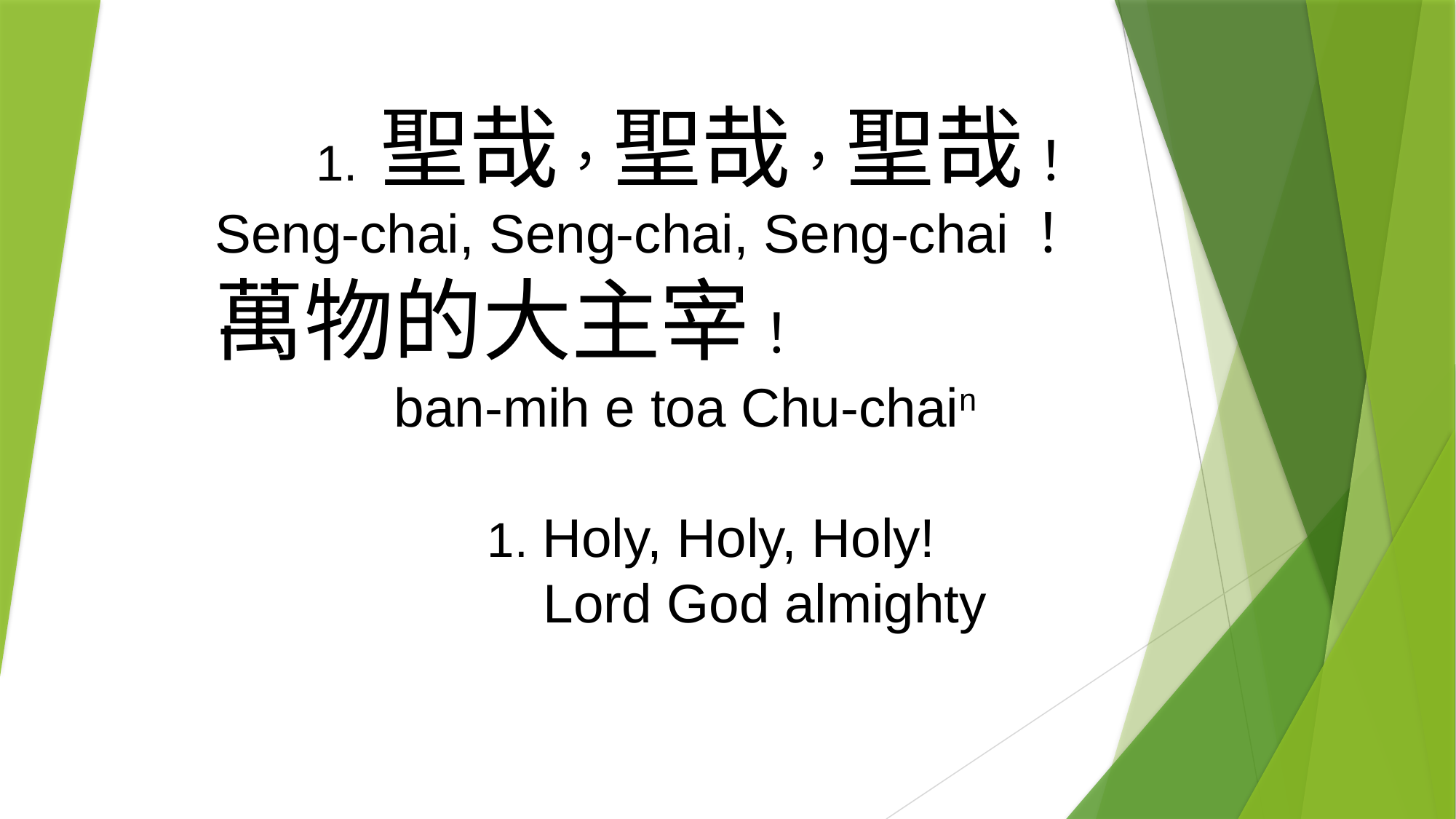

# 1. 聖哉，聖哉，聖哉！ Seng-chai, Seng-chai, Seng-chai！ 萬物的大主宰！ ban-mih e toa Chu-chain 1. Holy, Holy, Holy! Lord God almighty